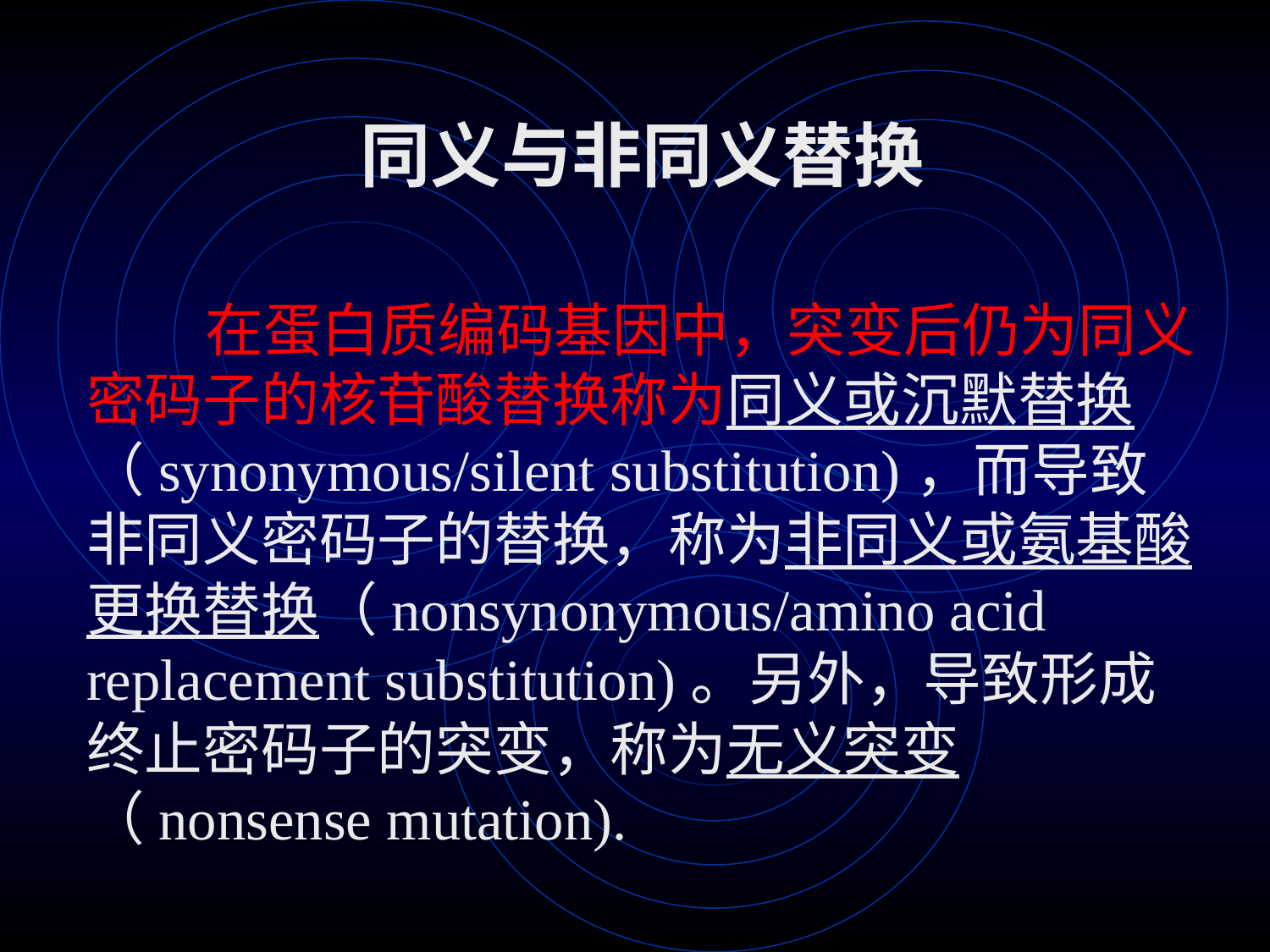

同义与非同义替换
        在蛋白质编码基因中，突变后仍为同义密码子的核苷酸替换称为同义或沉默替换（synonymous/silent substitution)，而导致非同义密码子的替换，称为非同义或氨基酸更换替换（nonsynonymous/amino acid replacement substitution)。另外，导致形成终止密码子的突变，称为无义突变（nonsense mutation).